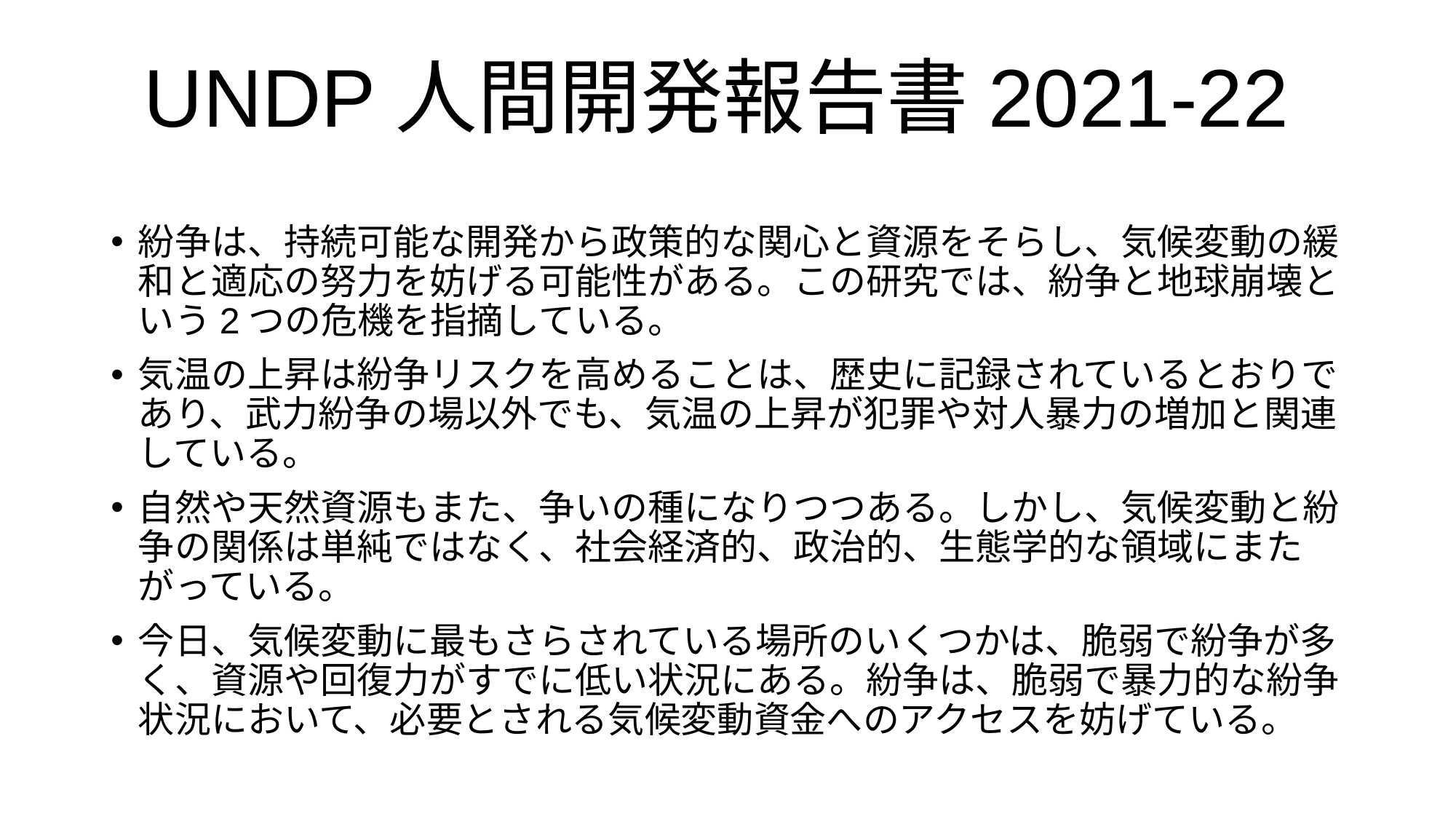

# UNDP人間開発報告書2021-22
紛争は、持続可能な開発から政策的な関心と資源をそらし、気候変動の緩和と適応の努力を妨げる可能性がある。この研究では、紛争と地球崩壊という2つの危機を指摘している。
気温の上昇は紛争リスクを高めることは、歴史に記録されているとおりであり、武力紛争の場以外でも、気温の上昇が犯罪や対人暴力の増加と関連している。
自然や天然資源もまた、争いの種になりつつある。しかし、気候変動と紛争の関係は単純ではなく、社会経済的、政治的、生態学的な領域にまたがっている。
今日、気候変動に最もさらされている場所のいくつかは、脆弱で紛争が多く、資源や回復力がすでに低い状況にある。紛争は、脆弱で暴力的な紛争状況において、必要とされる気候変動資金へのアクセスを妨げている。